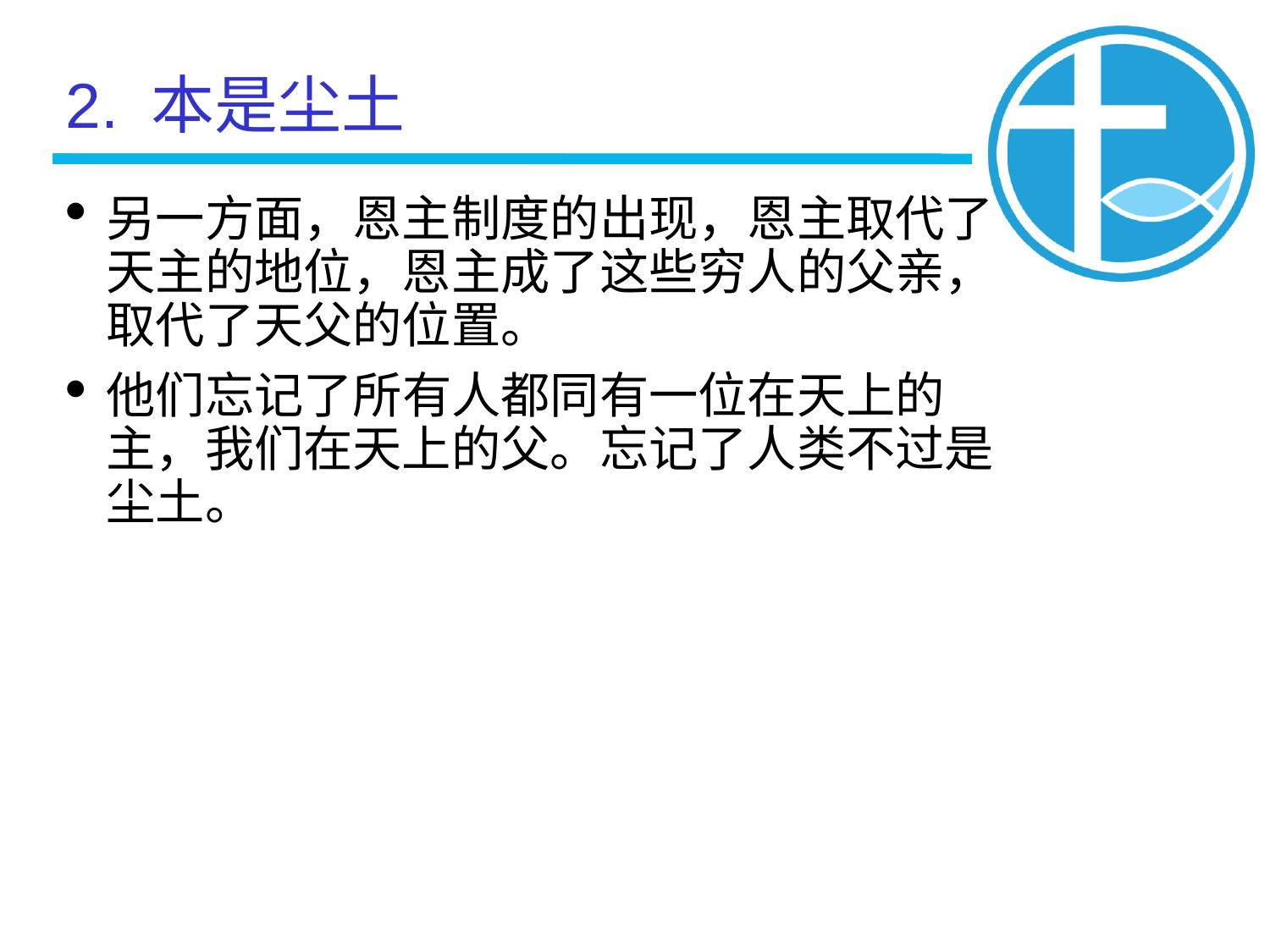

2. 本是尘土
另一方面，恩主制度的出现，恩主取代了天主的地位，恩主成了这些穷人的父亲，取代了天父的位置。
他们忘记了所有人都同有一位在天上的主，我们在天上的父。忘记了人类不过是尘土。